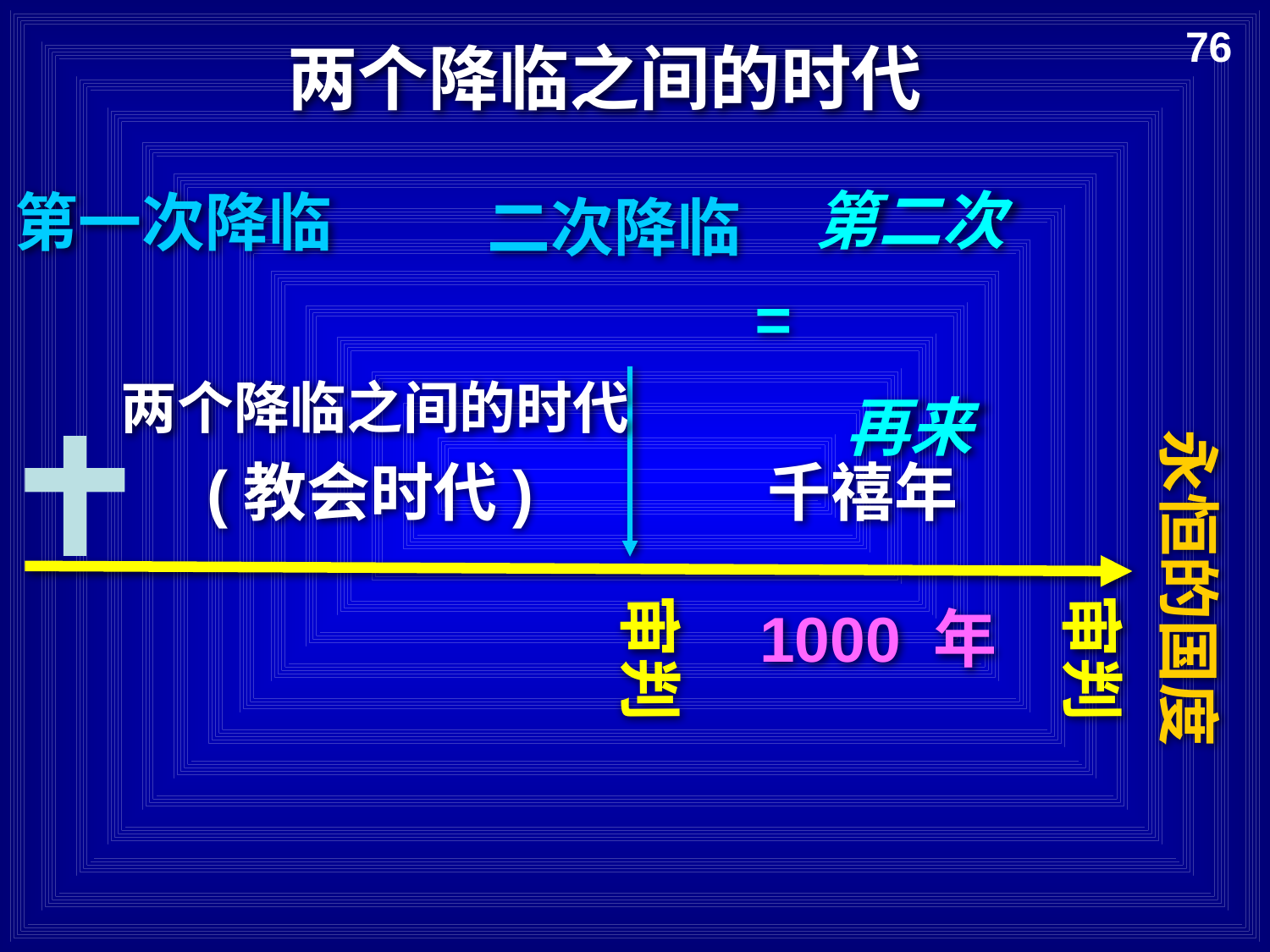

76
两个降临之间的时代
第二次
=
再来
第一次降临
二次降临
两个降临之间的时代

(教会时代)
千禧年
永恒的国度

1000 年
审判
审判